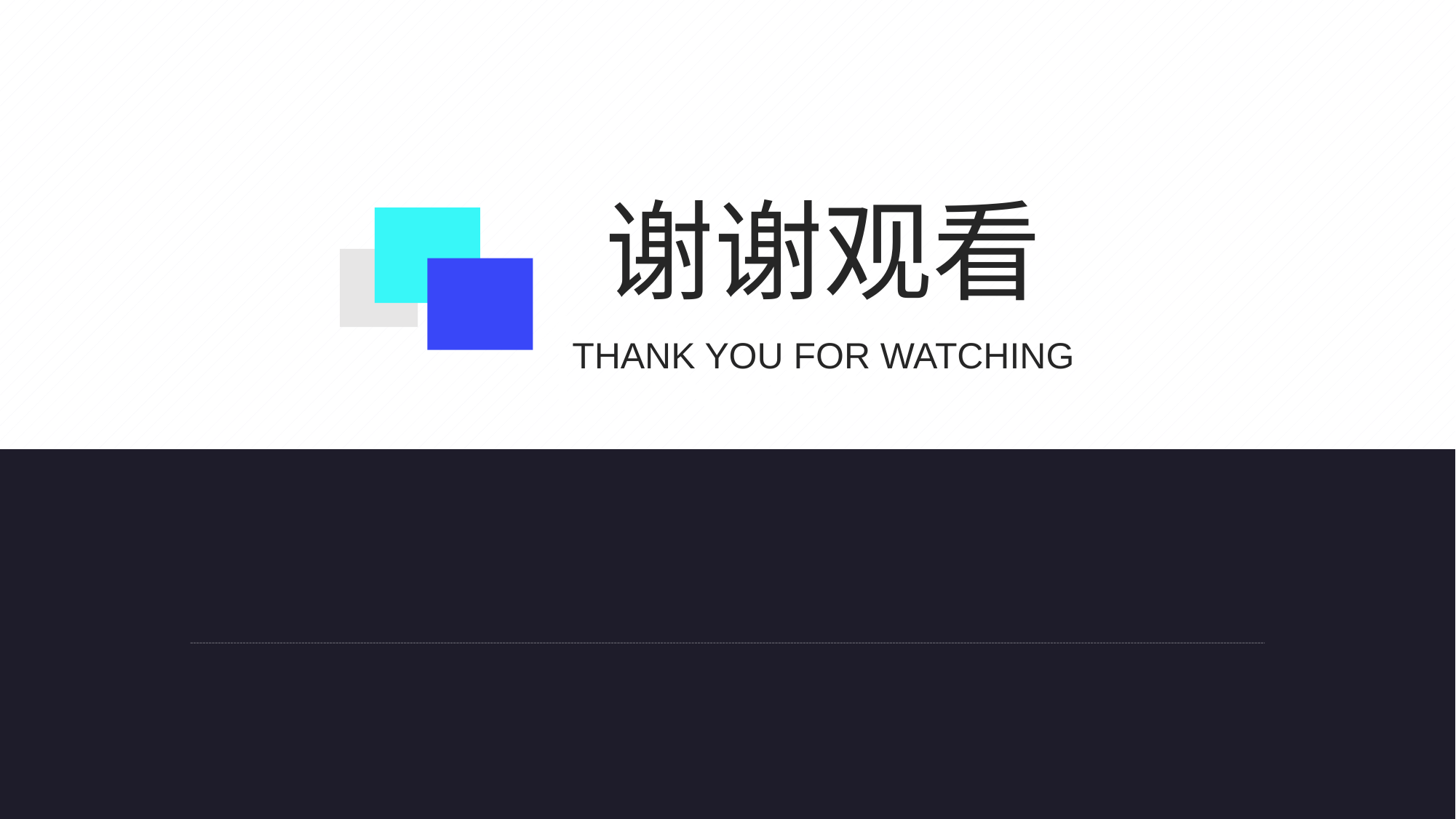

谢谢观看
THANK YOU FOR WATCHING

个人简历

求职人：XXXXXX